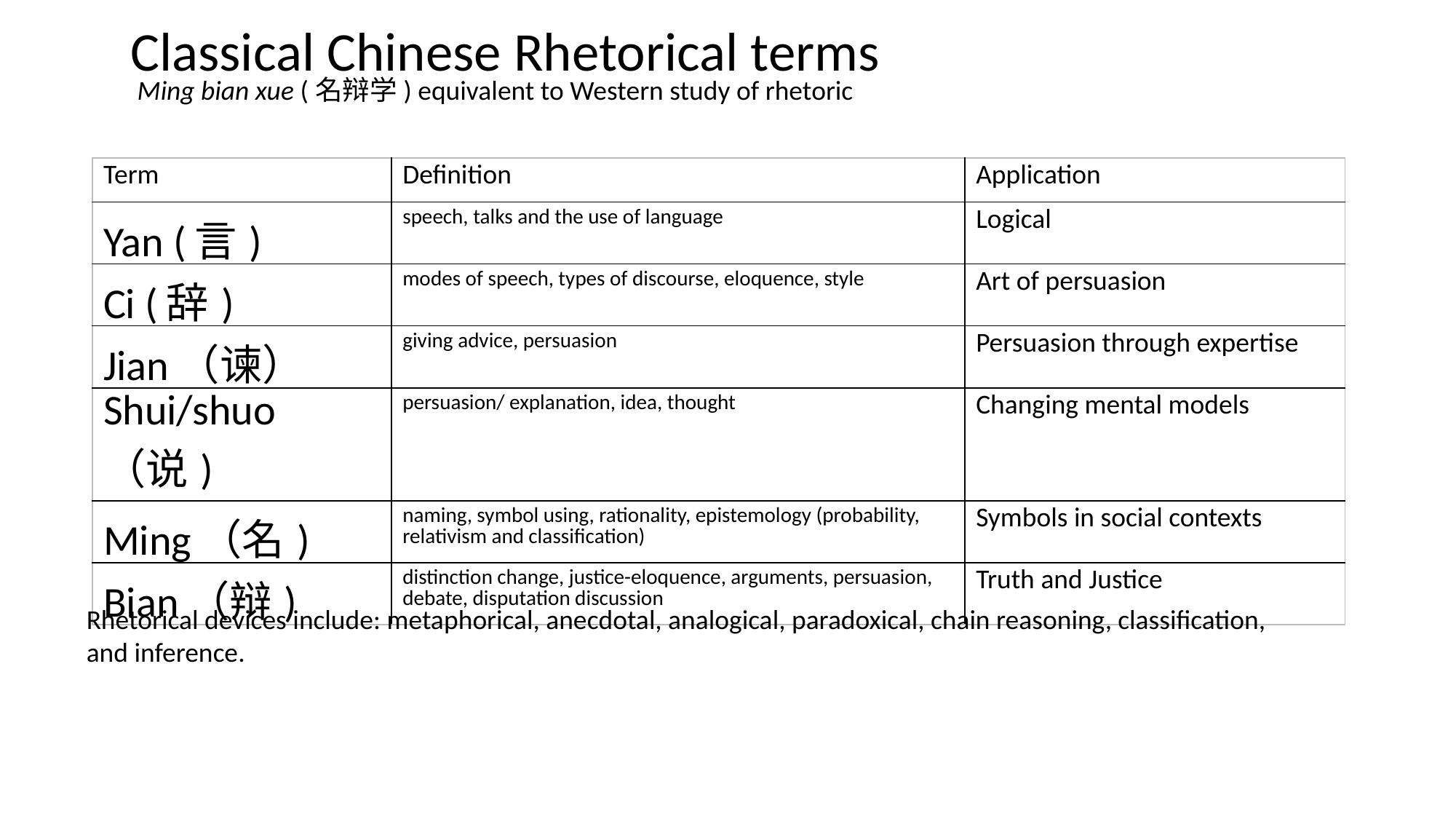

Classical Chinese Rhetorical terms
Ming bian xue (名辩学) equivalent to Western study of rhetoric
| Term | Definition | Application |
| --- | --- | --- |
| Yan (言) | speech, talks and the use of language | Logical |
| Ci (辞) | modes of speech, types of discourse, eloquence, style | Art of persuasion |
| Jian（谏） | giving advice, persuasion | Persuasion through expertise |
| Shui/shuo（说) | persuasion/ explanation, idea, thought | Changing mental models |
| Ming（名) | naming, symbol using, rationality, epistemology (probability, relativism and classification) | Symbols in social contexts |
| Bian（辩) | distinction change, justice-eloquence, arguments, persuasion, debate, disputation discussion | Truth and Justice |
Rhetorical devices include: metaphorical, anecdotal, analogical, paradoxical, chain reasoning, classification, and inference.